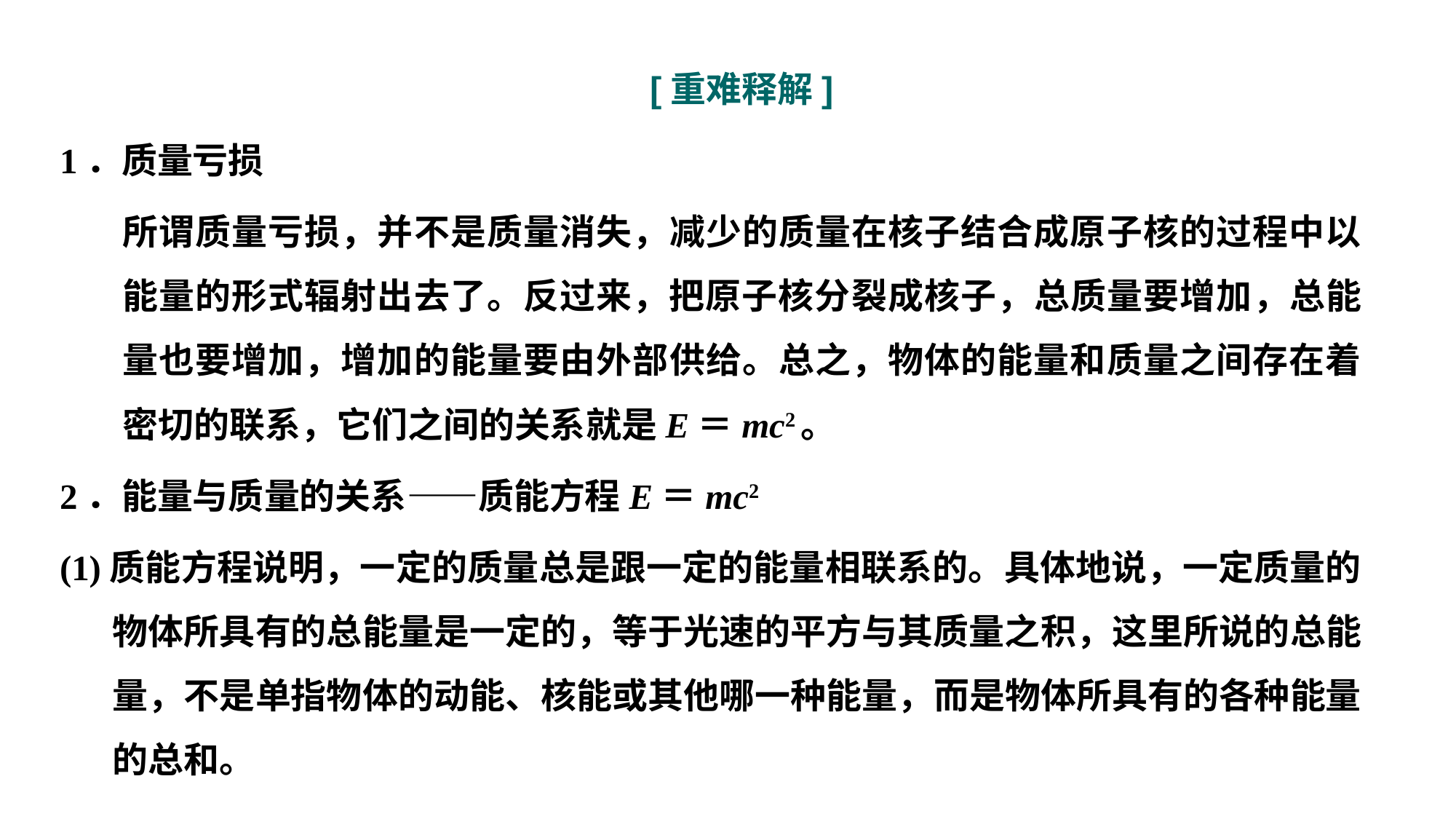

[重难释解]
1．质量亏损
所谓质量亏损，并不是质量消失，减少的质量在核子结合成原子核的过程中以能量的形式辐射出去了。反过来，把原子核分裂成核子，总质量要增加，总能量也要增加，增加的能量要由外部供给。总之，物体的能量和质量之间存在着密切的联系，它们之间的关系就是E＝mc2。
2．能量与质量的关系——质能方程E＝mc2
(1)质能方程说明，一定的质量总是跟一定的能量相联系的。具体地说，一定质量的物体所具有的总能量是一定的，等于光速的平方与其质量之积，这里所说的总能量，不是单指物体的动能、核能或其他哪一种能量，而是物体所具有的各种能量的总和。